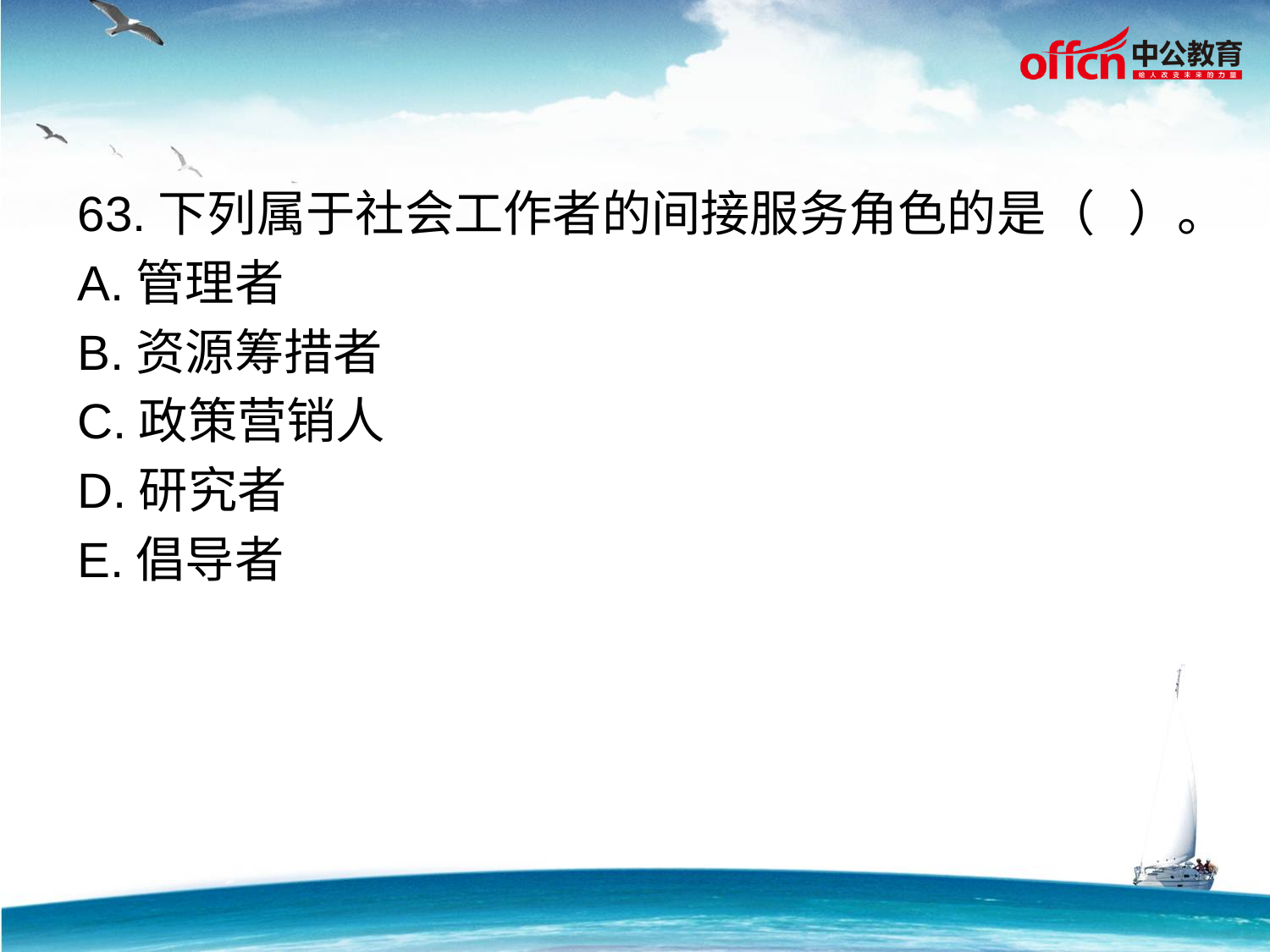

63.下列属于社会工作者的间接服务角色的是（   ）。
A.管理者
B.资源筹措者
C.政策营销人
D.研究者
E.倡导者